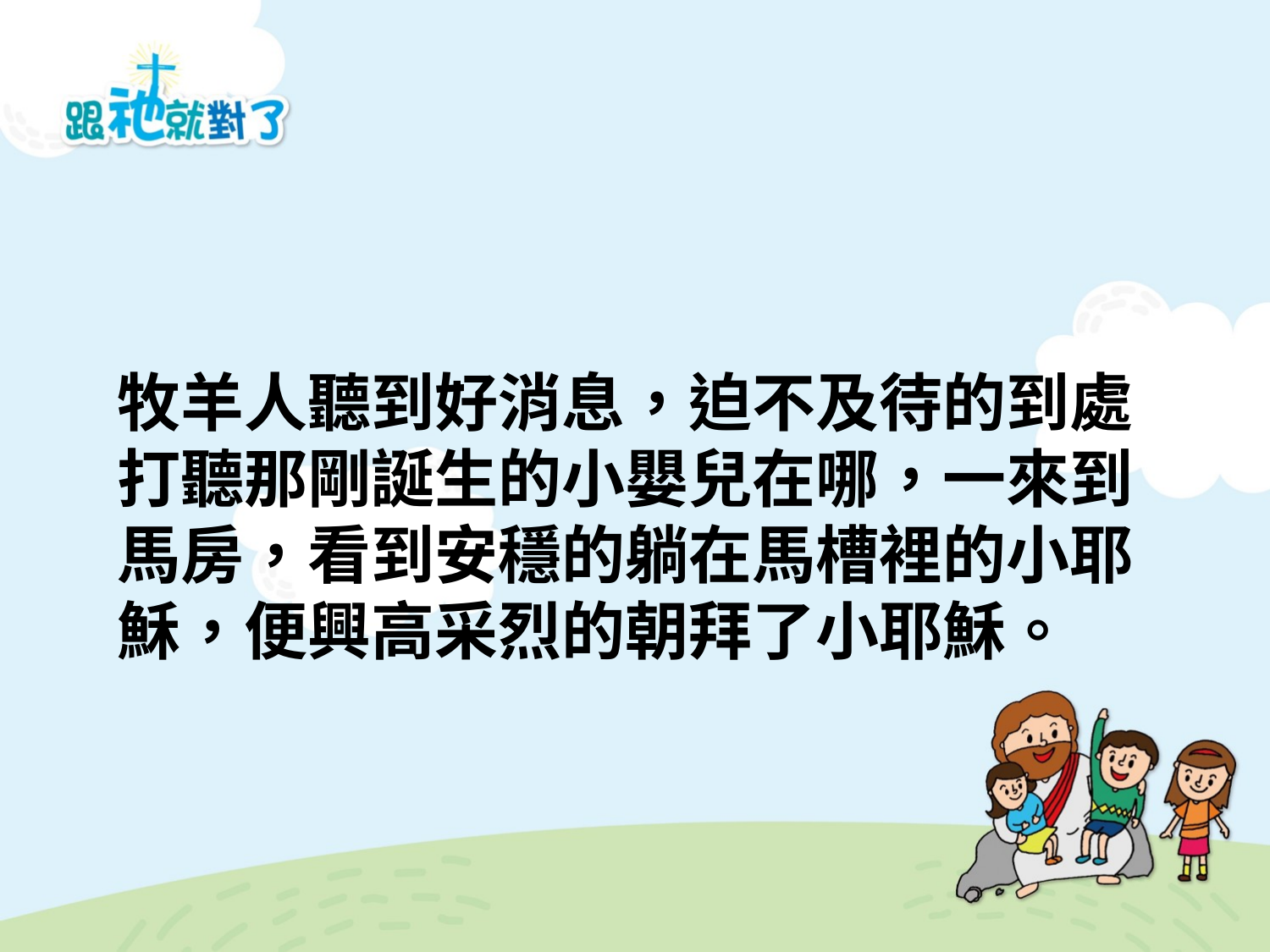

牧羊人聽到好消息，迫不及待的到處打聽那剛誕生的小嬰兒在哪，一來到馬房，看到安穩的躺在馬槽裡的小耶穌，便興高采烈的朝拜了小耶穌。